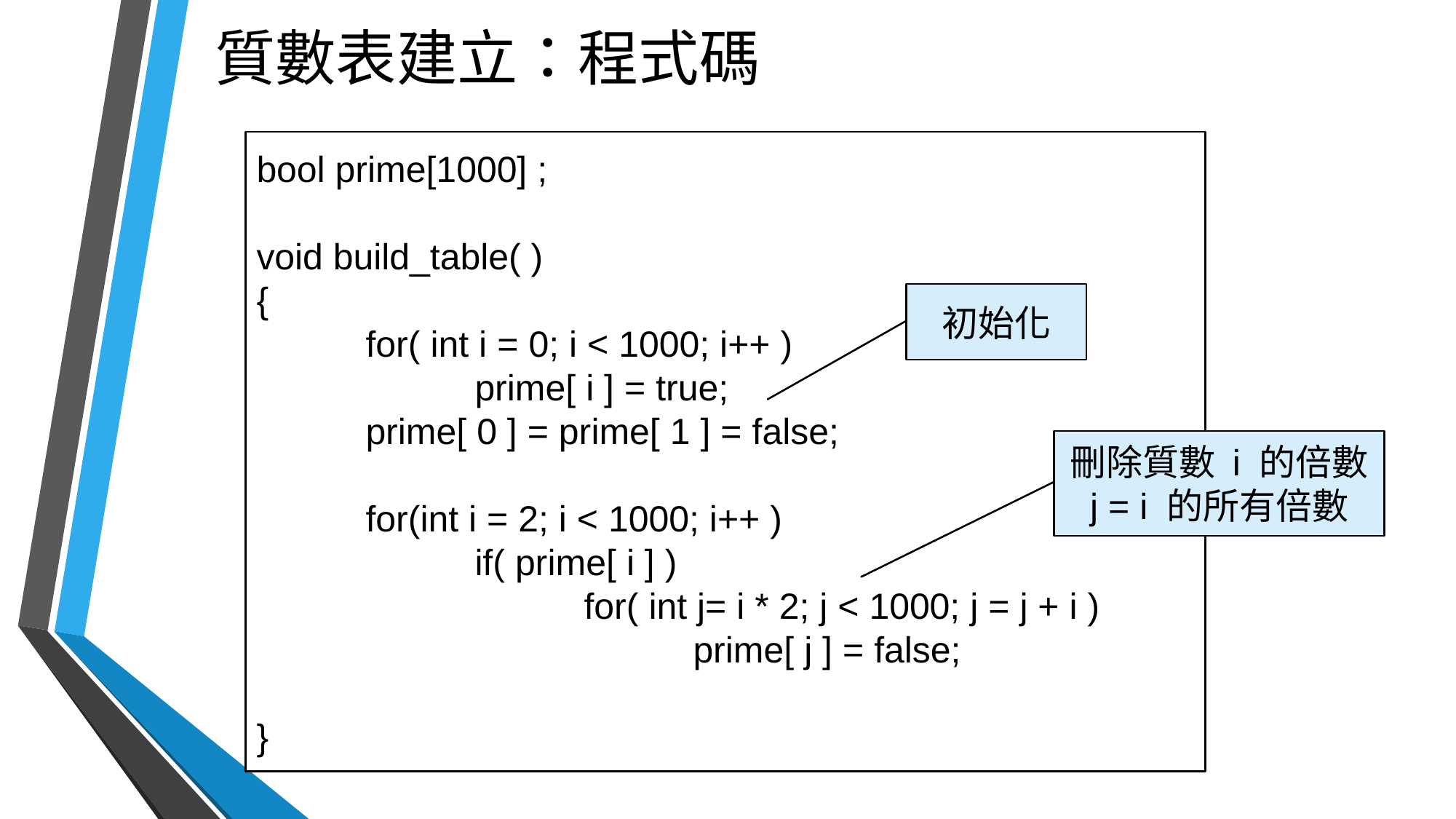

# 質數表建立：程式碼
bool prime[1000] ;

void build_table( )
{
	for( int i = 0; i < 1000; i++ )
		prime[ i ] = true;
	prime[ 0 ] = prime[ 1 ] = false;

	for(int i = 2; i < 1000; i++ )
		if( prime[ i ] )
			for( int j= i * 2; j < 1000; j = j + i )
				prime[ j ] = false;

}
初始化
刪除質數 i 的倍數
j = i 的所有倍數